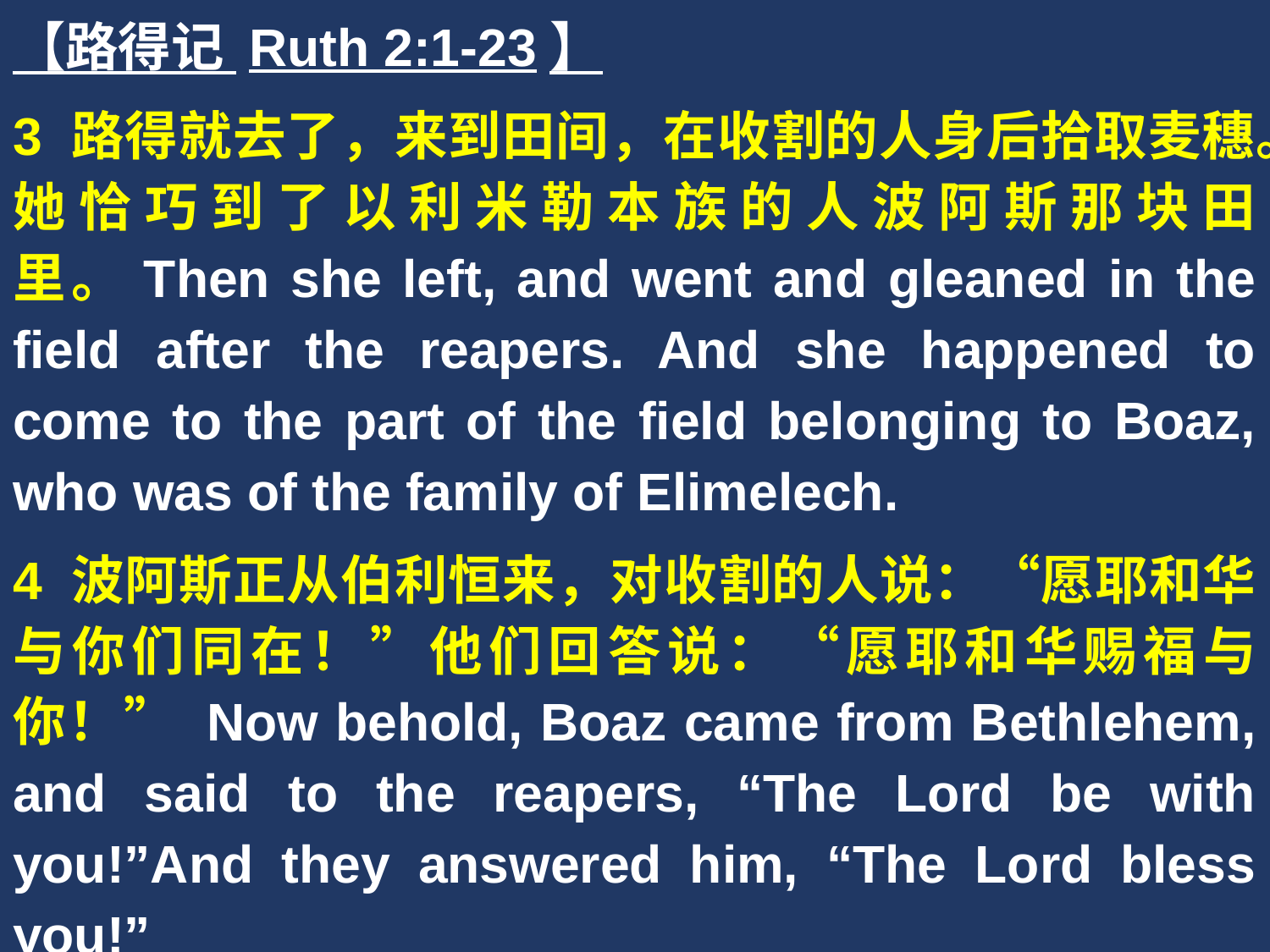

【路得记 Ruth 2:1-23】
3 路得就去了，来到田间，在收割的人身后拾取麦穗。她恰巧到了以利米勒本族的人波阿斯那块田里。Then she left, and went and gleaned in the field after the reapers. And she happened to come to the part of the field belonging to Boaz, who was of the family of Elimelech.
4 波阿斯正从伯利恒来，对收割的人说：“愿耶和华与你们同在！”他们回答说：“愿耶和华赐福与你！” Now behold, Boaz came from Bethlehem, and said to the reapers, “The Lord be with you!”And they answered him, “The Lord bless you!”